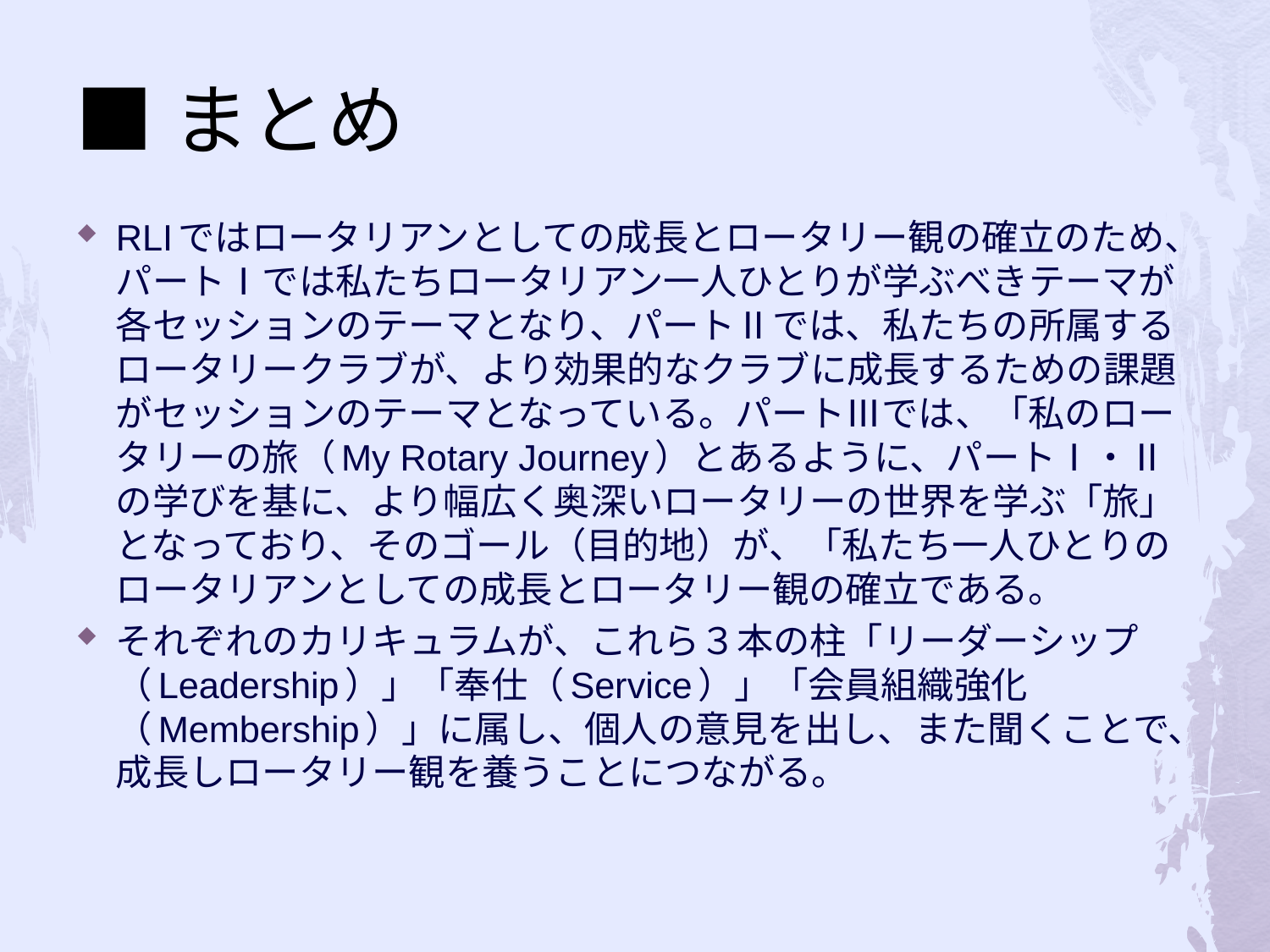

# ■まとめ
RLIではロータリアンとしての成長とロータリー観の確立のため、パートⅠでは私たちロータリアン一人ひとりが学ぶべきテーマが各セッションのテーマとなり、パートⅡでは、私たちの所属するロータリークラブが、より効果的なクラブに成長するための課題がセッションのテーマとなっている。パートⅢでは、「私のロータリーの旅（My Rotary Journey）とあるように、パートⅠ・Ⅱの学びを基に、より幅広く奥深いロータリーの世界を学ぶ「旅」となっており、そのゴール（目的地）が、「私たち一人ひとりのロータリアンとしての成長とロータリー観の確立である。
それぞれのカリキュラムが、これら３本の柱「リーダーシップ（Leadership）」「奉仕（Service）」「会員組織強化（Membership）」に属し、個人の意見を出し、また聞くことで、成長しロータリー観を養うことにつながる。